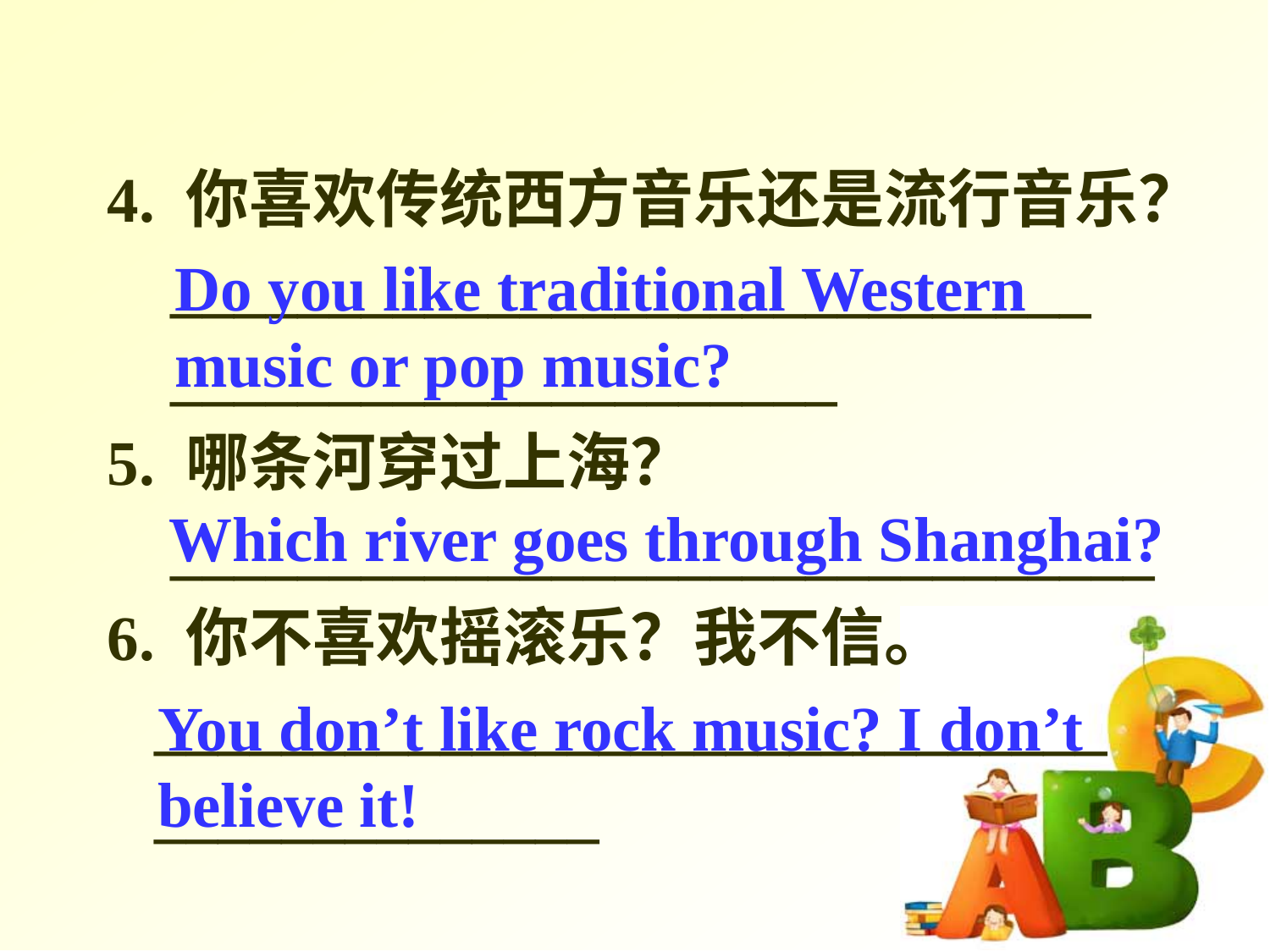

4. 你喜欢传统西方音乐还是流行音乐？
    _____________________________
    _____________________
5. 哪条河穿过上海？
    _______________________________
6. 你不喜欢摇滚乐？我不信。
   ______________________________
   ______________
Do you like traditional Western music or pop music?
Which river goes through Shanghai?
You don’t like rock music? I don’t believe it!